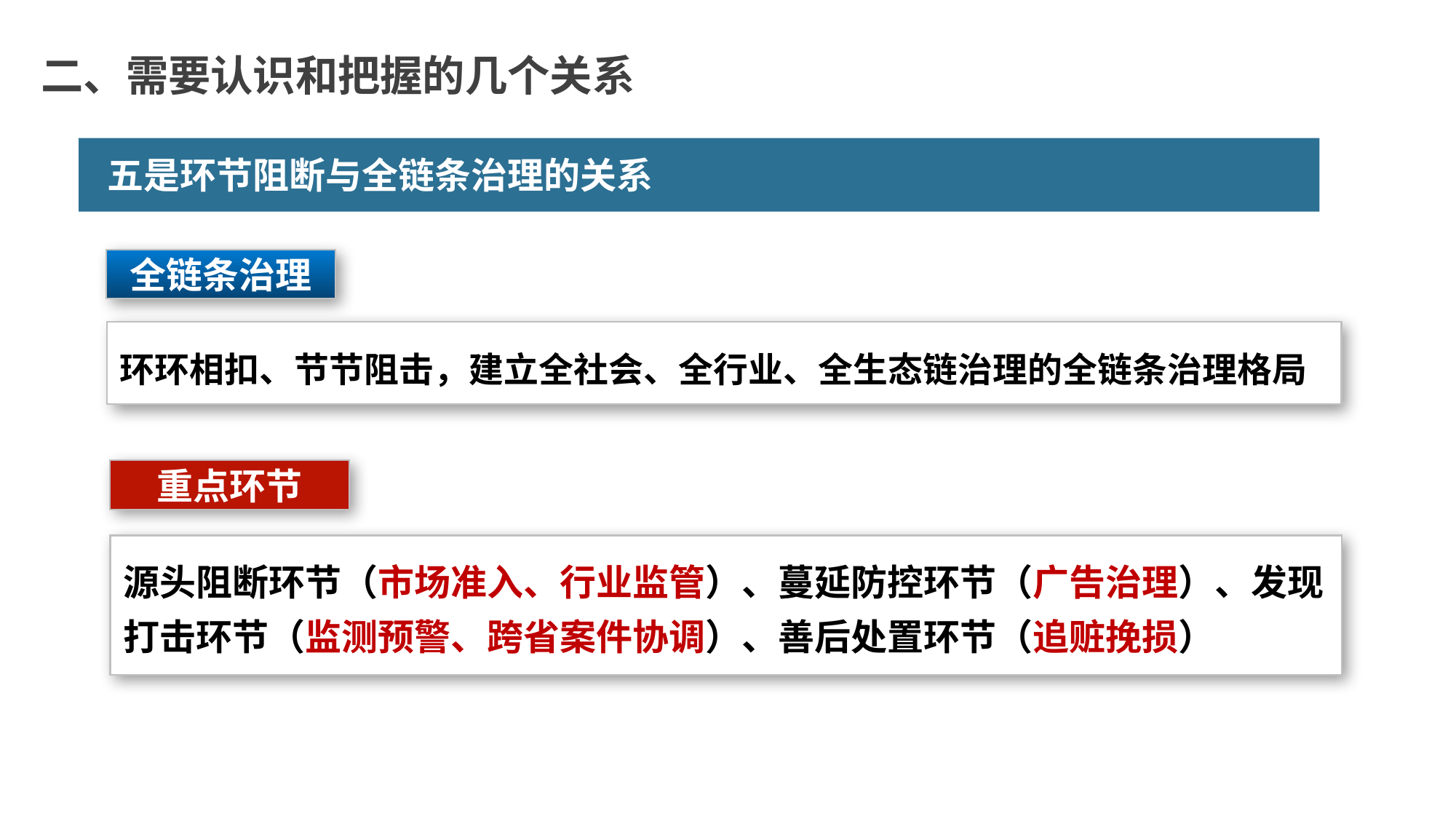

二、需要认识和把握的几个关系

五是环节阻断与全链条治理的关系
全链条治理
环环相扣、节节阻击，建立全社会、全行业、全生态链治理的全链条治理格局
重点环节
源头阻断环节（市场准入、行业监管）、蔓延防控环节（广告治理）、发现打击环节（监测预警、跨省案件协调）、善后处置环节（追赃挽损）